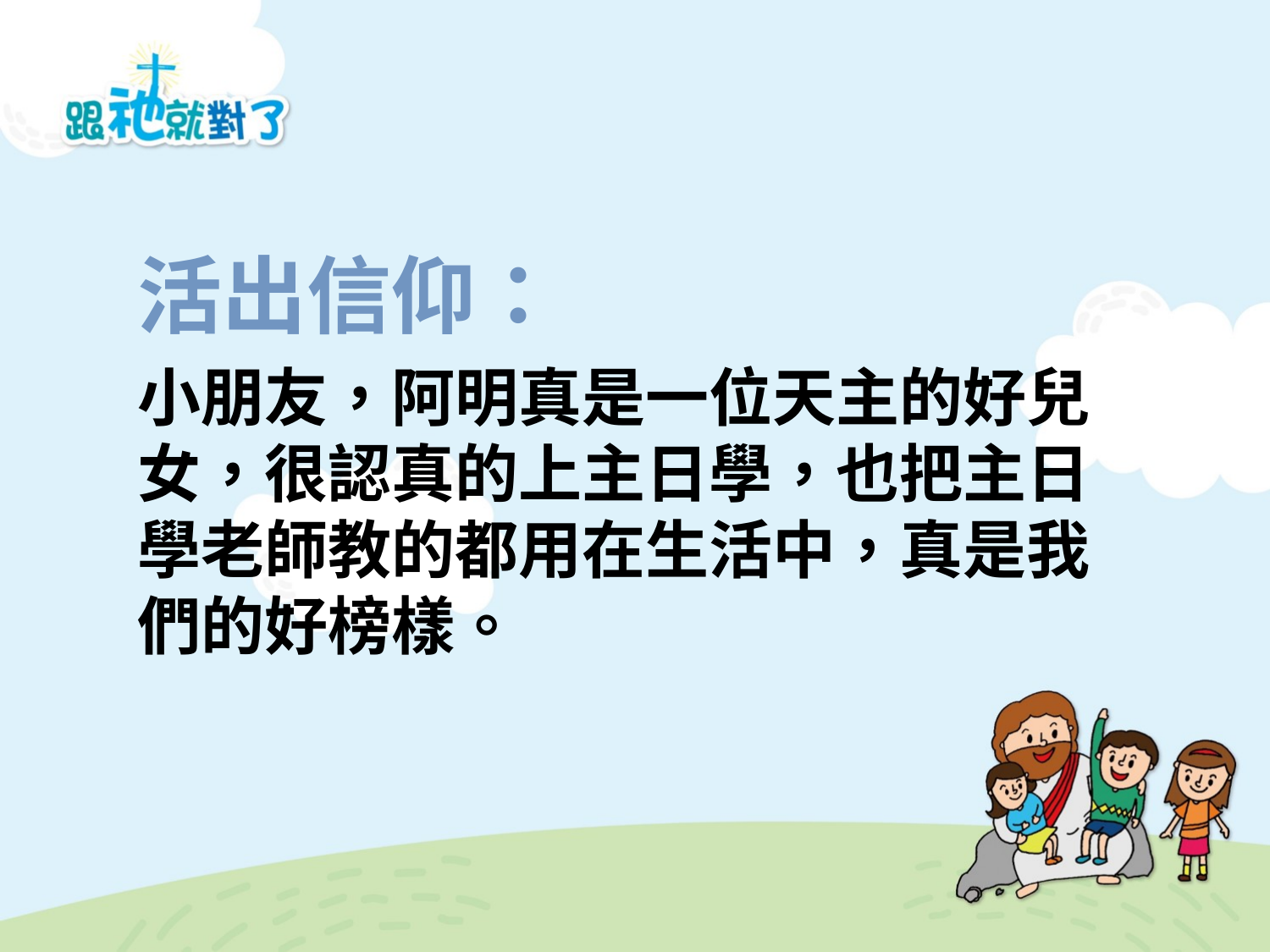

活出信仰：
小朋友，阿明真是一位天主的好兒女，很認真的上主日學，也把主日學老師教的都用在生活中，真是我們的好榜樣。